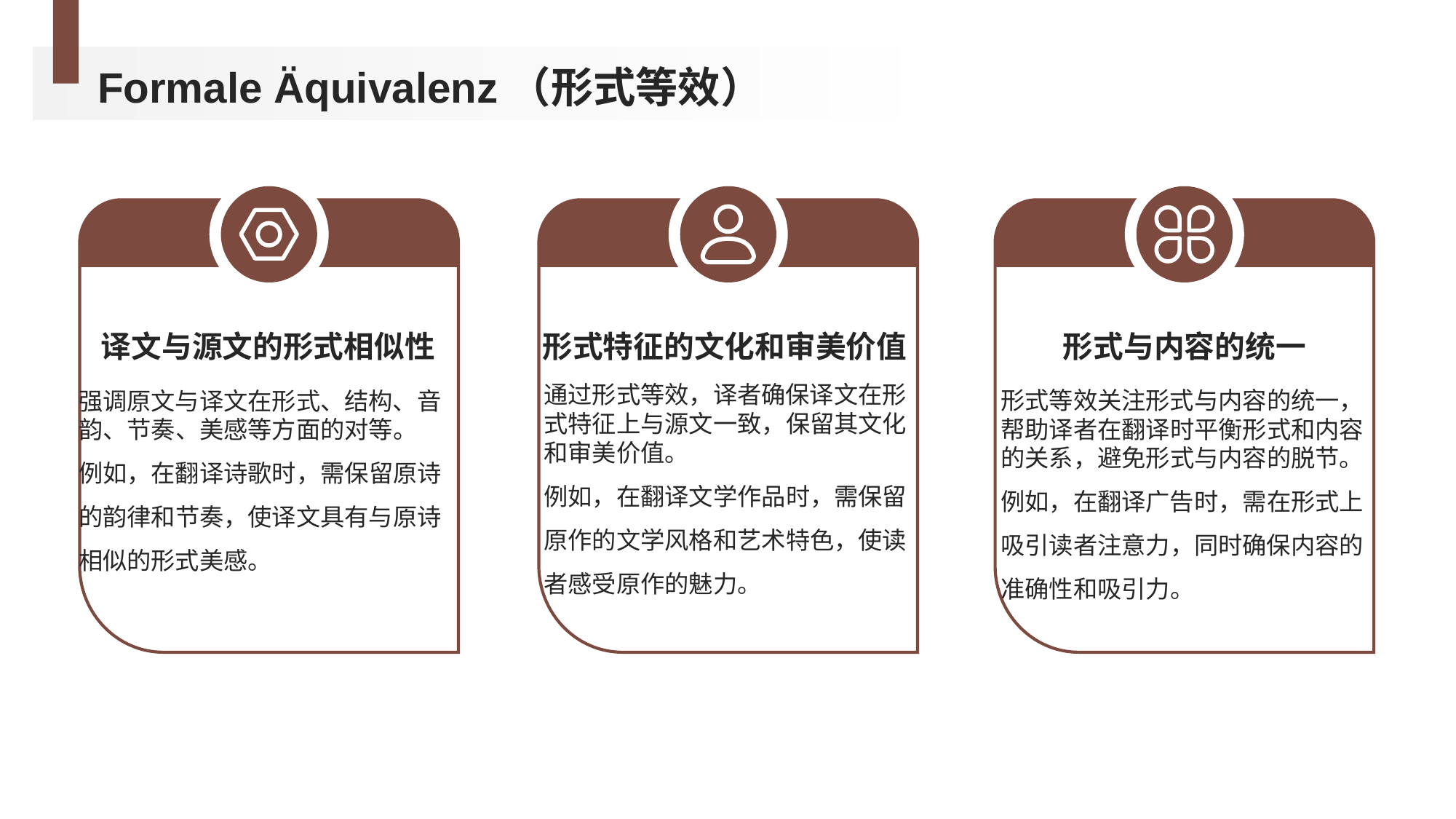

Formale Äquivalenz（形式等效）

译文与源文的形式相似性
形式特征的文化和审美价值
形式与内容的统一
通过形式等效，译者确保译文在形式特征上与源文一致，保留其文化和审美价值。
例如，在翻译文学作品时，需保留原作的文学风格和艺术特色，使读者感受原作的魅力。
形式等效关注形式与内容的统一，帮助译者在翻译时平衡形式和内容的关系，避免形式与内容的脱节。
例如，在翻译广告时，需在形式上吸引读者注意力，同时确保内容的准确性和吸引力。
强调原文与译文在形式、结构、音韵、节奏、美感等方面的对等。
例如，在翻译诗歌时，需保留原诗的韵律和节奏，使译文具有与原诗相似的形式美感。